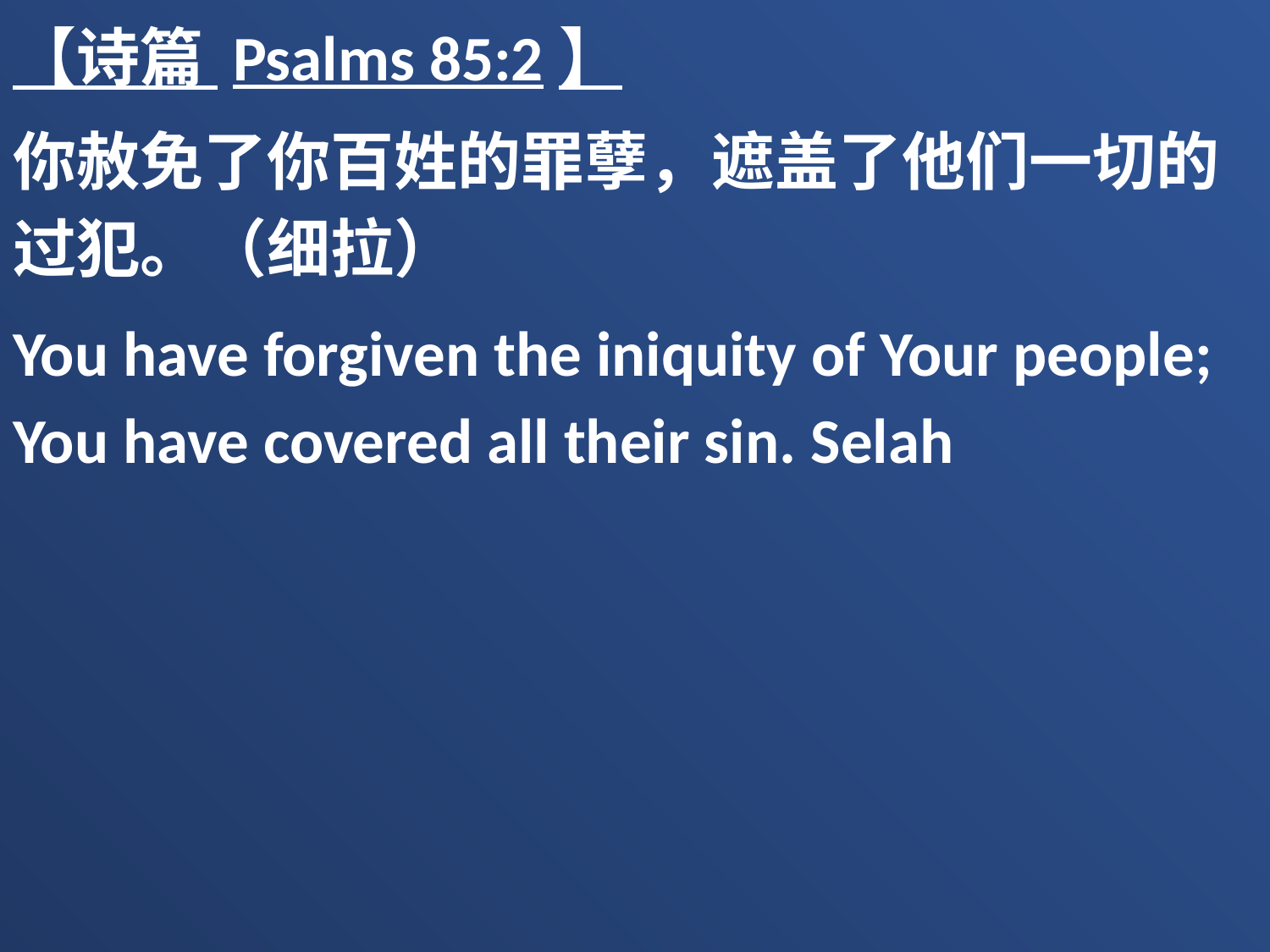

【诗篇 Psalms 85:2】
你赦免了你百姓的罪孽，遮盖了他们一切的过犯。（细拉）
You have forgiven the iniquity of Your people; You have covered all their sin. Selah